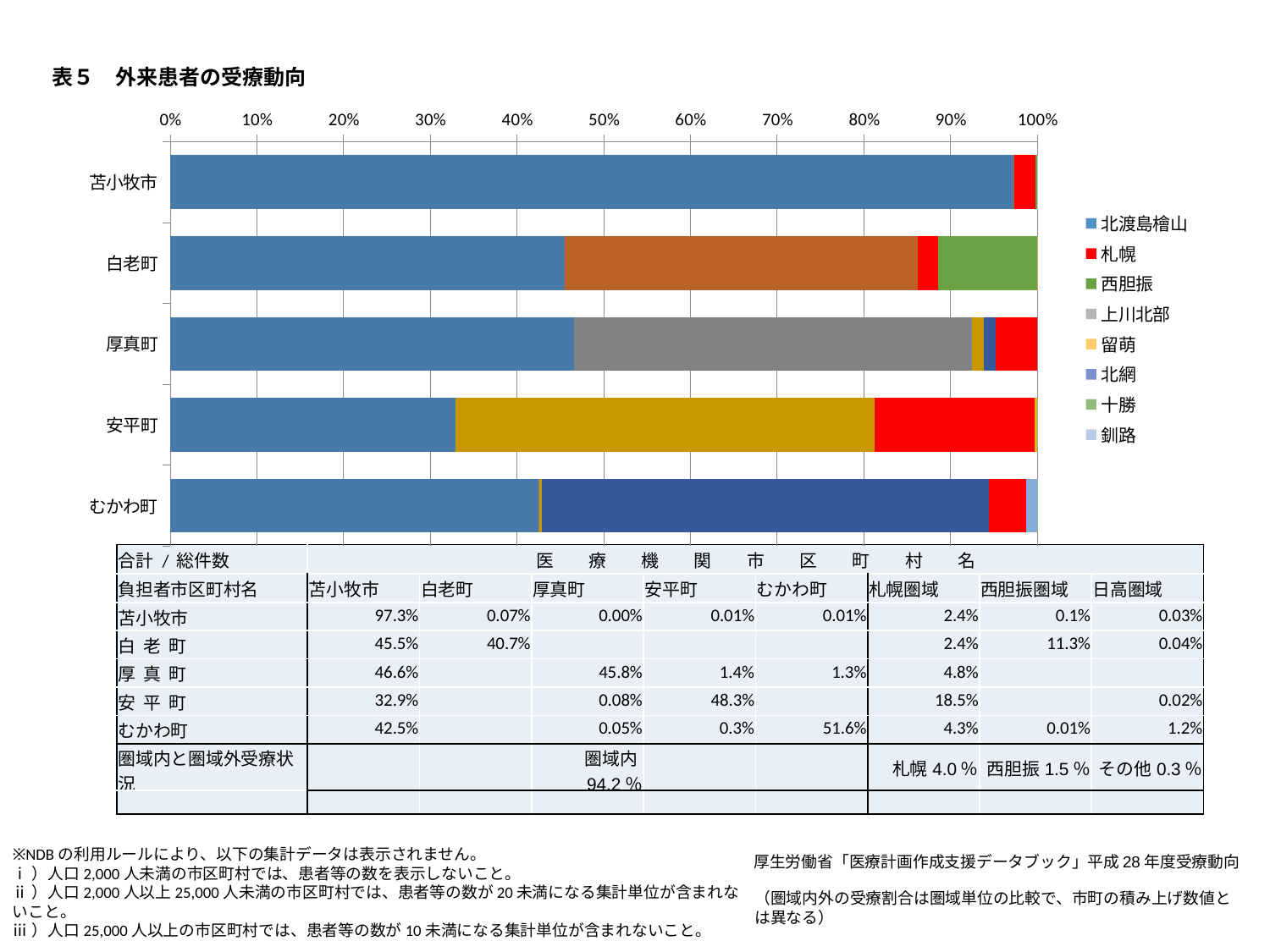

表５　外来患者の受療動向

### Chart

| Category |  |  |  |  |  |  |  |  |  |  |  |  |  |  |  |  |  |  |  |
|---|---|---|---|---|---|---|---|---|---|---|---|---|---|---|---|---|---|---|---|
| 苫小牧市 | 2861189.0 | 2050.0 | 64.0 | 304.0 | 256.0 | 126.0 | 26.0 | 71221.0 | 510.0 | 920.0 | 72.0 | 3435.0 | 779.0 | 744.0 | 42.0 | 72.0 | 11.0 | 141.0 | 76.0 |
| 白老町 | 208009.0 | 186053.0 | 0.0 | 0.0 | 0.0 | 0.0 | 0.0 | 10782.0 | 0.0 | 0.0 | 54.0 | 51865.0 | 193.0 | 20.0 | 0.0 | 0.0 | 0.0 | 0.0 | 0.0 |
|  厚真町 | 58438.0 | 0.0 | 57488.0 | 1800.0 | 1633.0 | 0.0 | 0.0 | 6062.0 | 0.0 | 0.0 | 0.0 | 0.0 | 0.0 | 0.0 | 0.0 | 0.0 | 0.0 | 0.0 | 0.0 |
| 安平町 | 67095.0 | 0.0 | 160.0 | 98560.0 | 0.0 | 0.0 | 0.0 | 37734.0 | 0.0 | 637.0 | 0.0 | 0.0 | 44.0 | 0.0 | 0.0 | 0.0 | 0.0 | 0.0 | 0.0 |
| むかわ町 | 88077.0 | 0.0 | 100.0 | 543.0 | 106839.0 | 0.0 | 0.0 | 9002.0 | 0.0 | 0.0 | 0.0 | 22.0 | 2552.0 | 0.0 | 0.0 | 0.0 | 0.0 | 66.0 | 0.0 |
| 合計 / 総件数 | 医　　療　　機　　関　　市　　区　　町　　村　　名 |  |  |  |  |  |  |  |
| --- | --- | --- | --- | --- | --- | --- | --- | --- |
| 負担者市区町村名 | 苫小牧市 | 白老町 | 厚真町 | 安平町 | むかわ町 | 札幌圏域 | 西胆振圏域 | 日高圏域 |
| 苫小牧市 | 97.3% | 0.07% | 0.00% | 0.01% | 0.01% | 2.4% | 0.1% | 0.03% |
| 白 老 町 | 45.5% | 40.7% |  |  |  | 2.4% | 11.3% | 0.04% |
| 厚 真 町 | 46.6% |  | 45.8% | 1.4% | 1.3% | 4.8% |  |  |
| 安 平 町 | 32.9% |  | 0.08% | 48.3% |  | 18.5% |  | 0.02% |
| むかわ町 | 42.5% |  | 0.05% | 0.3% | 51.6% | 4.3% | 0.01% | 1.2% |
| 圏域内と圏域外受療状況 |  |  | 圏域内94.2％ |  |  | 札幌4.0％ | 西胆振1.5％ | その他0.3％ |
|  |  |  |  |  |  |  |  |  |
※NDBの利用ルールにより、以下の集計データは表示されません。
ⅰ）人口2,000人未満の市区町村では、患者等の数を表示しないこと。
ⅱ）人口2,000人以上25,000人未満の市区町村では、患者等の数が20未満になる集計単位が含まれないこと。
ⅲ）人口25,000人以上の市区町村では、患者等の数が10未満になる集計単位が含まれないこと。
厚生労働省「医療計画作成支援データブック」平成28年度受療動向
（圏域内外の受療割合は圏域単位の比較で、市町の積み上げ数値とは異なる）